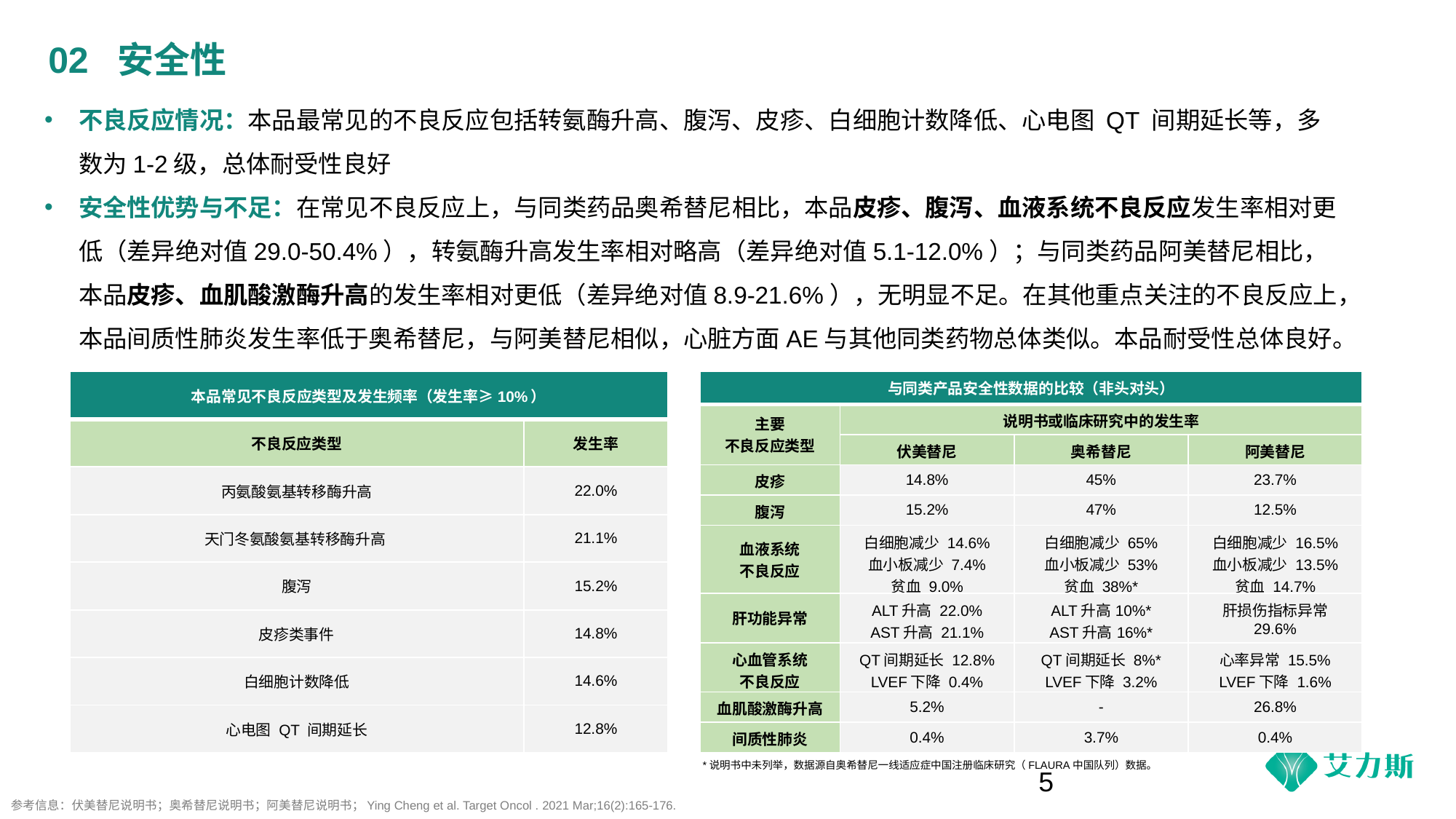

# 02  安全性
不良反应情况：本品最常见的不良反应包括转氨酶升高、腹泻、皮疹、白细胞计数降低、心电图 QT 间期延长等，多数为1-2级，总体耐受性良好
安全性优势与不足：在常见不良反应上，与同类药品奥希替尼相比，本品皮疹、腹泻、血液系统不良反应发生率相对更低（差异绝对值29.0-50.4%），转氨酶升高发生率相对略高（差异绝对值5.1-12.0%）；与同类药品阿美替尼相比，本品皮疹、血肌酸激酶升高的发生率相对更低（差异绝对值8.9-21.6%），无明显不足。在其他重点关注的不良反应上，本品间质性肺炎发生率低于奥希替尼，与阿美替尼相似，心脏方面AE与其他同类药物总体类似。本品耐受性总体良好。
| 本品常见不良反应类型及发生频率（发生率≥10%） |  |
| --- | --- |
| 不良反应类型 | 发生率 |
| 丙氨酸氨基转移酶升高 | 22.0% |
| 天门冬氨酸氨基转移酶升高 | 21.1% |
| 腹泻 | 15.2% |
| 皮疹类事件 | 14.8% |
| 白细胞计数降低 | 14.6% |
| 心电图 QT 间期延长 | 12.8% |
| 与同类产品安全性数据的比较（非头对头） |  |  |  |
| --- | --- | --- | --- |
| 主要 不良反应类型 | 说明书或临床研究中的发生率 |  |  |
|  | 伏美替尼 | 奥希替尼 | 阿美替尼 |
| 皮疹 | 14.8% | 45% | 23.7% |
| 腹泻 | 15.2% | 47% | 12.5% |
| 血液系统 不良反应 | 白细胞减少 14.6% 血小板减少 7.4% 贫血 9.0% | 白细胞减少 65% 血小板减少 53% 贫血 38%\* | 白细胞减少 16.5% 血小板减少 13.5% 贫血 14.7% |
| 肝功能异常 | ALT升高 22.0% AST升高 21.1% | ALT升高10%\* AST升高16%\* | 肝损伤指标异常 29.6% |
| 心血管系统 不良反应 | QT间期延长 12.8% LVEF下降 0.4% | QT间期延长 8%\* LVEF下降 3.2% | 心率异常 15.5% LVEF下降 1.6% |
| 血肌酸激酶升高 | 5.2% | - | 26.8% |
| 间质性肺炎 | 0.4% | 3.7% | 0.4% |
*说明书中未列举，数据源自奥希替尼一线适应症中国注册临床研究（FLAURA中国队列）数据。
5
参考信息：伏美替尼说明书；奥希替尼说明书；阿美替尼说明书；Ying Cheng et al. Target Oncol . 2021 Mar;16(2):165-176.